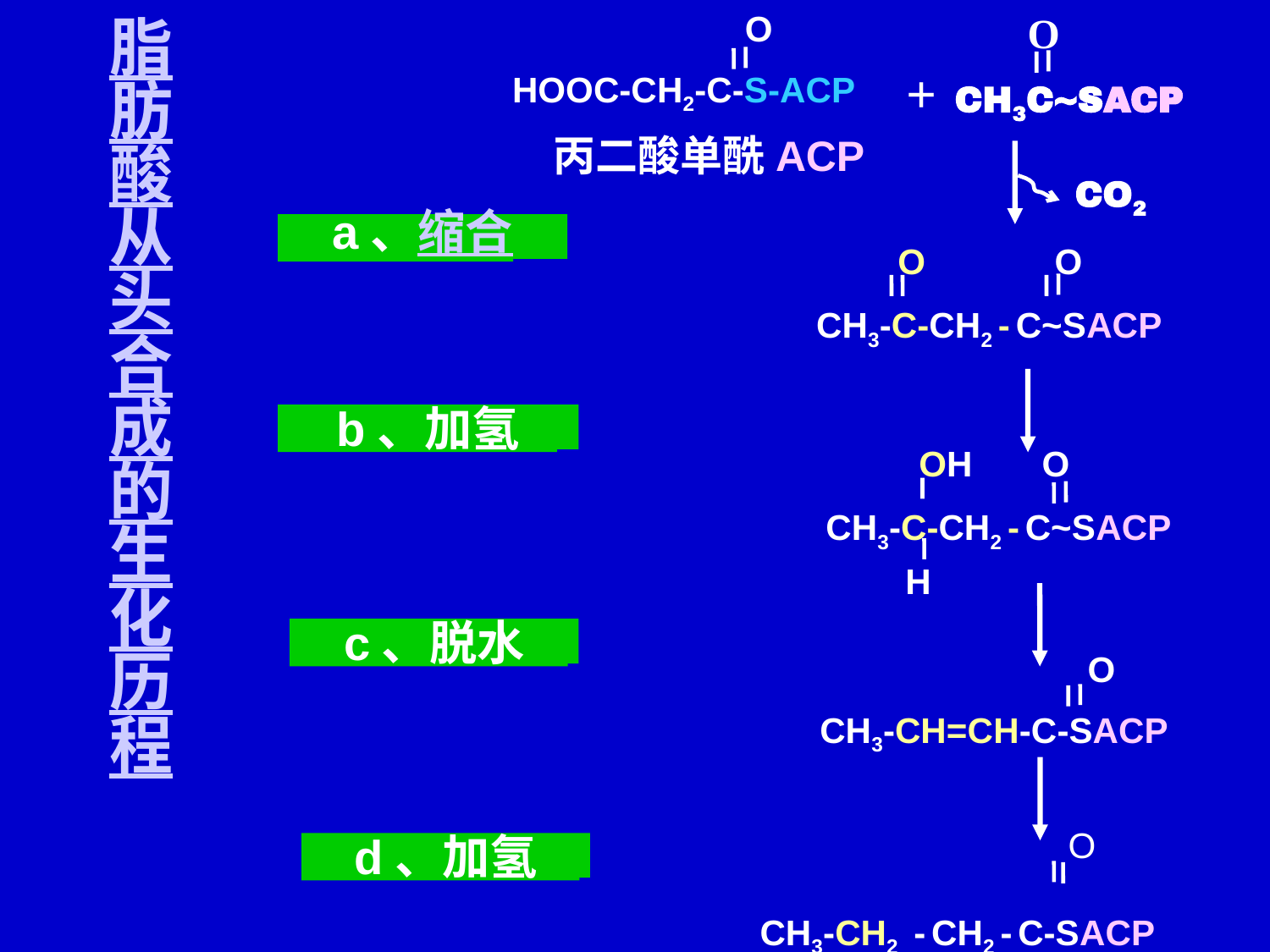

# 脂肪酸从头合成的生化历程
                         O
HOOC-CH2-C-S-ACP

       O
CH3C~SACP

+
丙二酸单酰ACP

CO2

a、缩合

          O             O
   CH3-C-CH2 - C~SACP

b、加氢

           OH       O
   CH3-C-CH2 - C~SACP

H

c、脱水

                       O
CH3-CH=CH-C-SACP

                               O
CH3-CH2  - CH2 - C-SACP

d、加氢